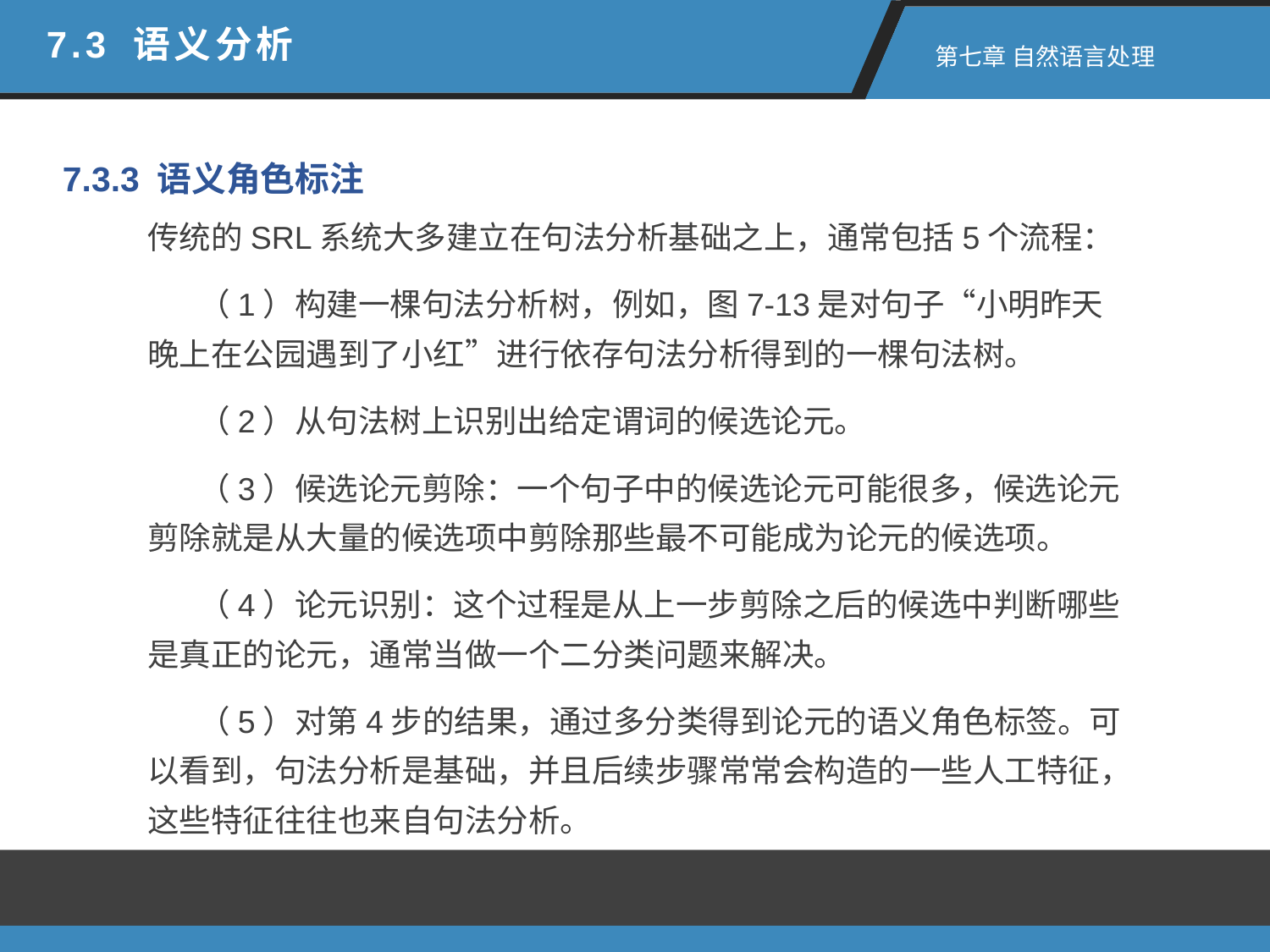

7.3 语义分析
  第七章 自然语言处理
7.3.3 语义角色标注

传统的SRL系统大多建立在句法分析基础之上，通常包括5个流程：
      （1）构建一棵句法分析树，例如，图7-13是对句子“小明昨天晚上在公园遇到了小红”进行依存句法分析得到的一棵句法树。
      （2）从句法树上识别出给定谓词的候选论元。
      （3）候选论元剪除：一个句子中的候选论元可能很多，候选论元剪除就是从大量的候选项中剪除那些最不可能成为论元的候选项。
      （4）论元识别：这个过程是从上一步剪除之后的候选中判断哪些是真正的论元，通常当做一个二分类问题来解决。
      （5）对第4步的结果，通过多分类得到论元的语义角色标签。可以看到，句法分析是基础，并且后续步骤常常会构造的一些人工特征，这些特征往往也来自句法分析。